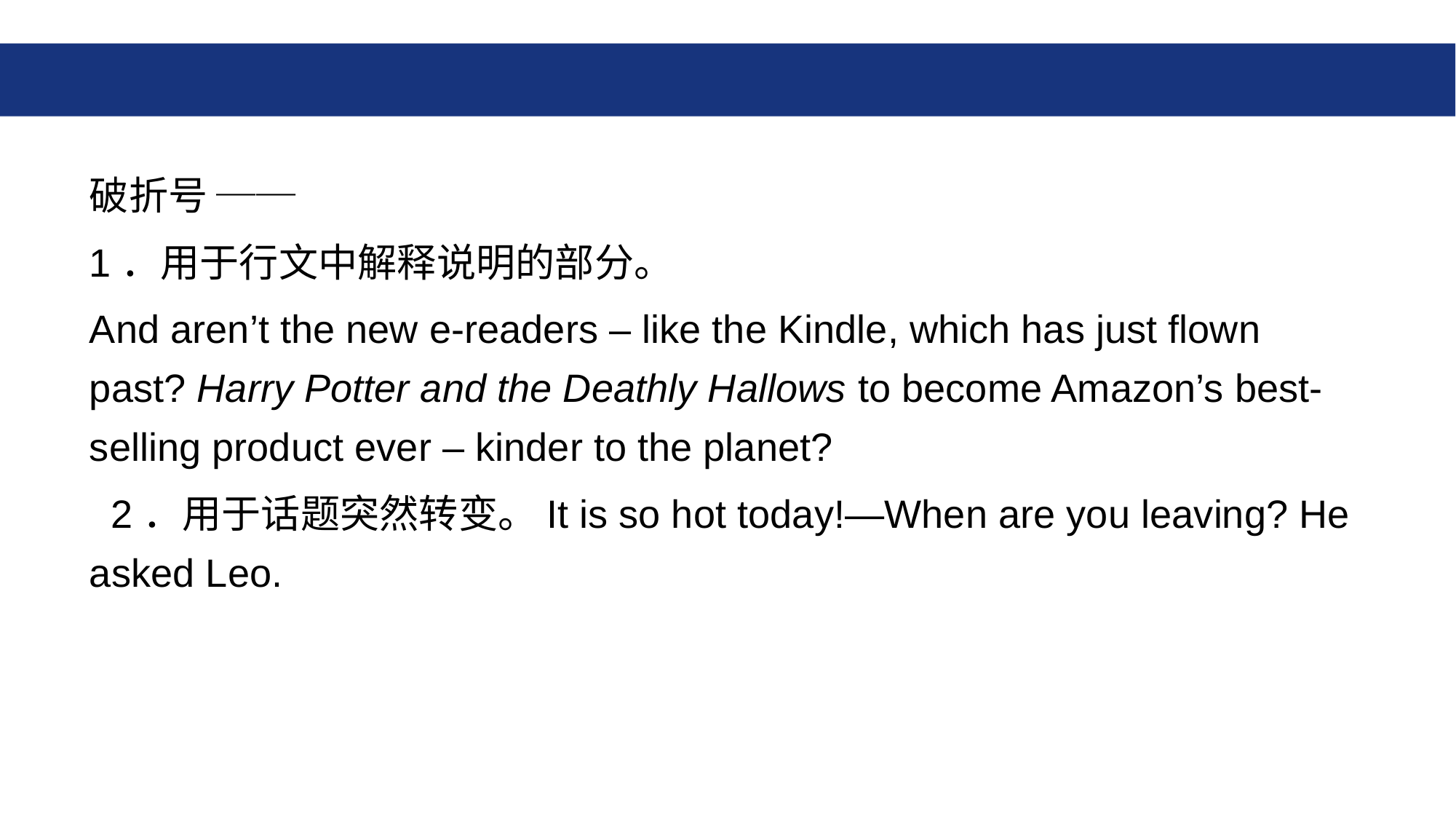

#
破折号 ──
1．用于行文中解释说明的部分。
And aren’t the new e-readers – like the Kindle, which has just flown past? Harry Potter and the Deathly Hallows to become Amazon’s best-selling product ever – kinder to the planet?
  2．用于话题突然转变。It is so hot today!—When are you leaving? He asked Leo.